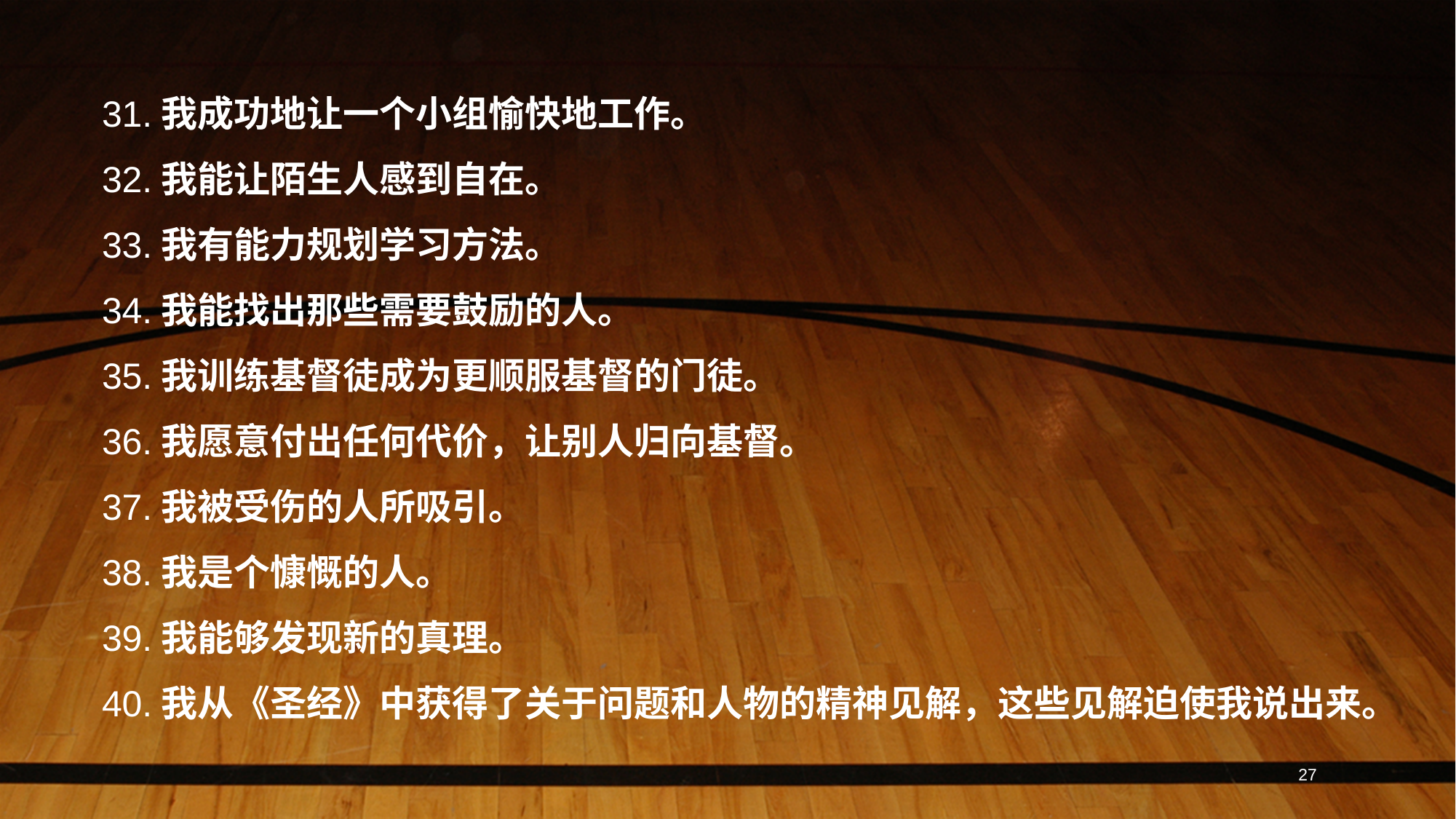

31.我成功地让一个小组愉快地工作。
32.我能让陌生人感到自在。
33.我有能力规划学习方法。
34.我能找出那些需要鼓励的人。
35.我训练基督徒成为更顺服基督的门徒。
36.我愿意付出任何代价，让别人归向基督。
37.我被受伤的人所吸引。
38.我是个慷慨的人。
39.我能够发现新的真理。
40.我从《圣经》中获得了关于问题和人物的精神见解，这些见解迫使我说出来。
27